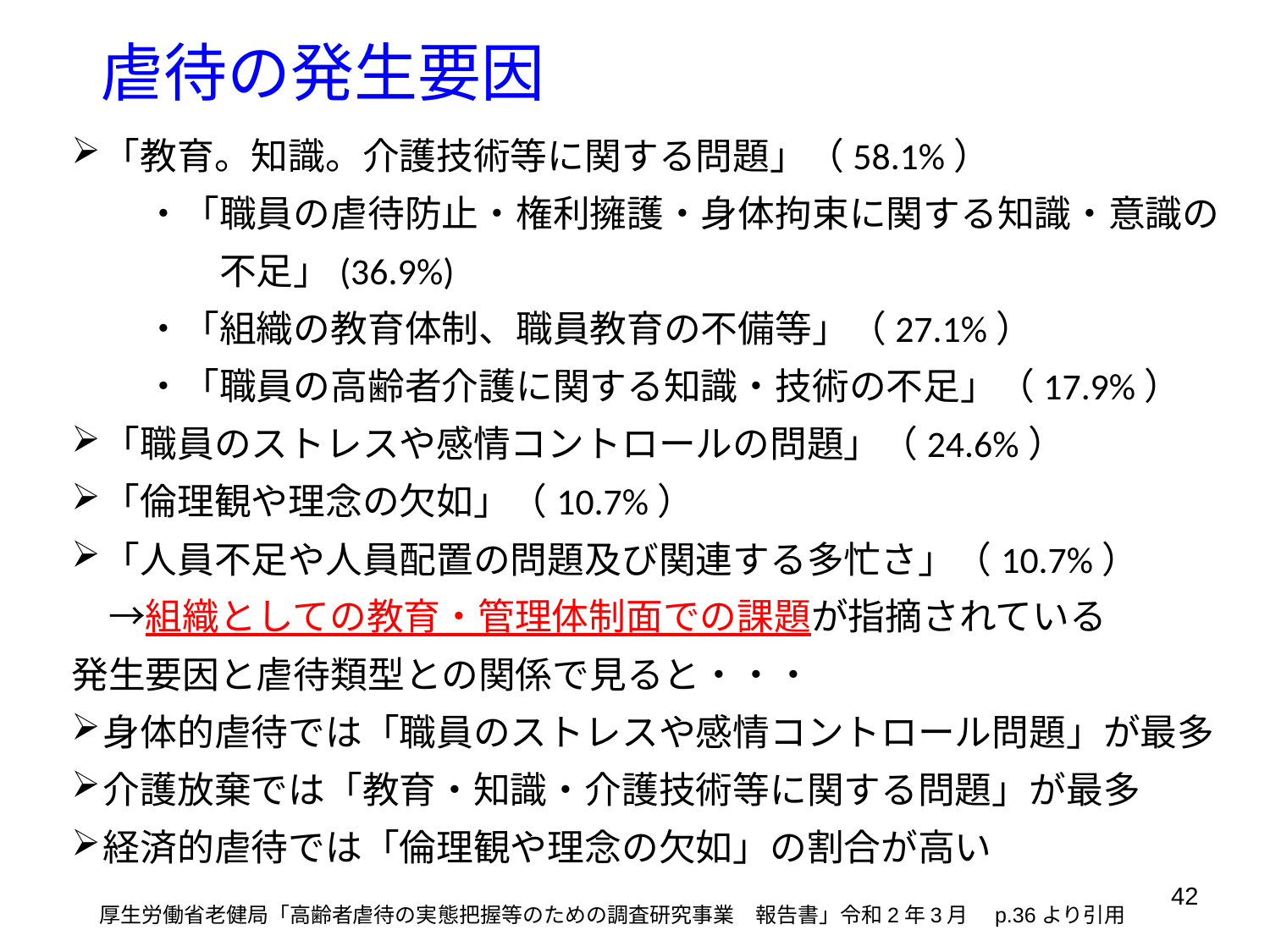

# 虐待の発生要因
「教育。知識。介護技術等に関する問題」（58.1%）
　　・「職員の虐待防止・権利擁護・身体拘束に関する知識・意識の
　　　　不足」(36.9%)
　　・「組織の教育体制、職員教育の不備等」（27.1%）
　　・「職員の高齢者介護に関する知識・技術の不足」（17.9%）
「職員のストレスや感情コントロールの問題」（24.6%）
「倫理観や理念の欠如」（10.7%）
「人員不足や人員配置の問題及び関連する多忙さ」（10.7%）
　→組織としての教育・管理体制面での課題が指摘されている
発生要因と虐待類型との関係で見ると・・・
身体的虐待では「職員のストレスや感情コントロール問題」が最多
介護放棄では「教育・知識・介護技術等に関する問題」が最多
経済的虐待では「倫理観や理念の欠如」の割合が高い
42
厚生労働省老健局「高齢者虐待の実態把握等のための調査研究事業　報告書」令和2年3月　p.36より引用